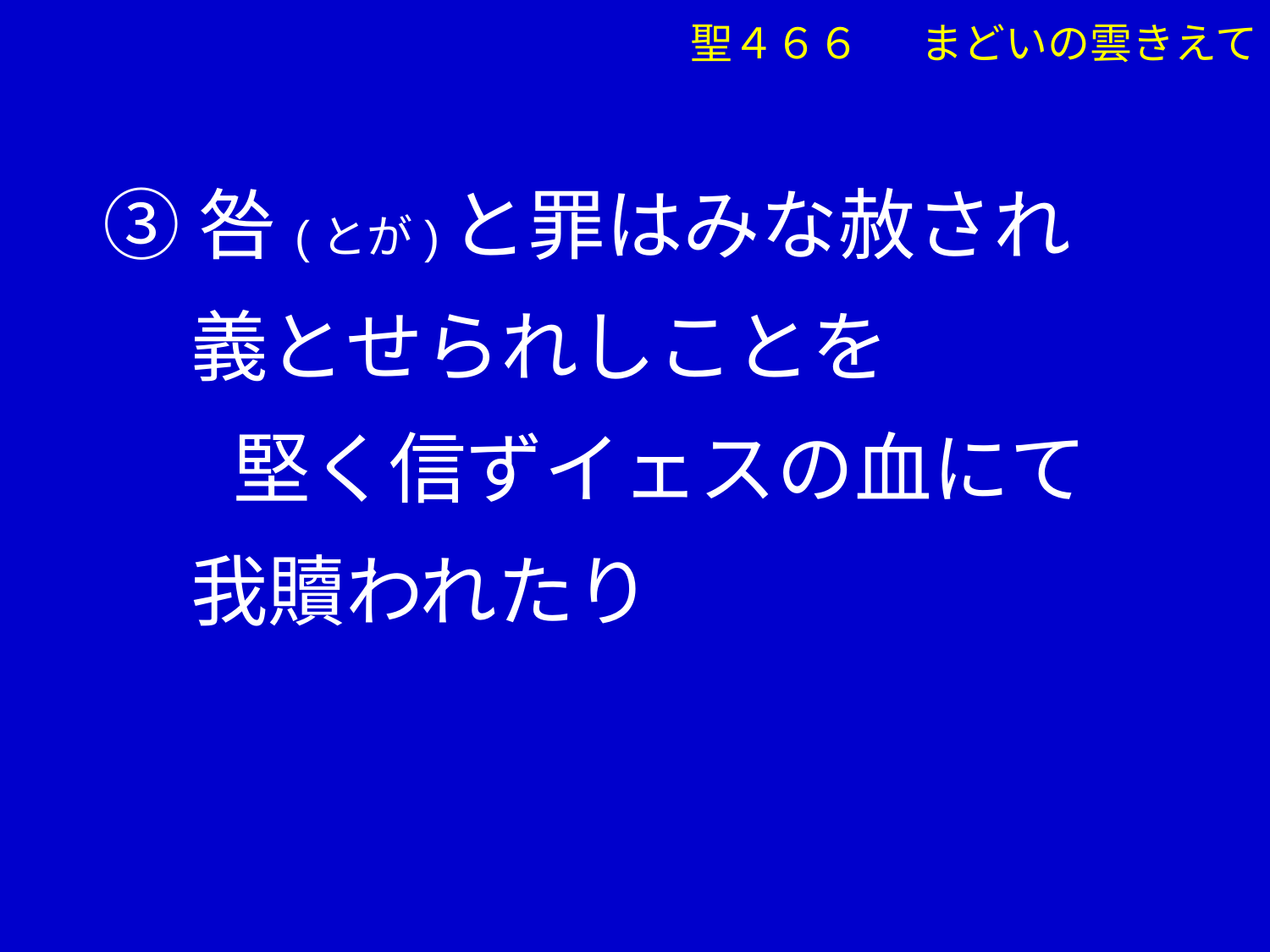

聖４６６  　まどいの雲きえて
③咎(とが)と罪はみな赦され
    義とせられしことを
  　堅く信ずイェスの血にて
    我贖われたり